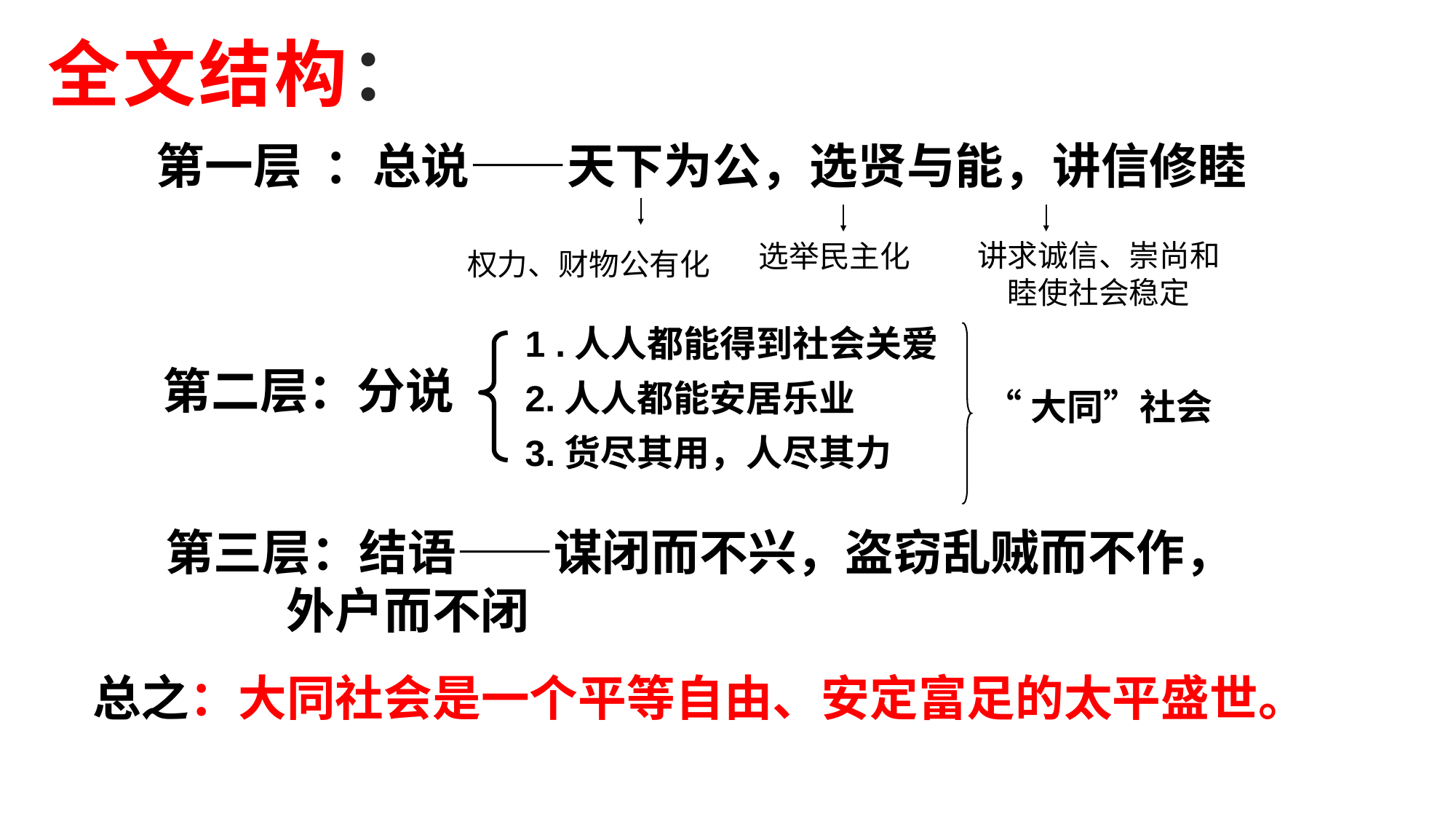

# 全文结构：
第一层  ：总说——天下为公，选贤与能，讲信修睦
选举民主化
讲求诚信、崇尚和睦使社会稳定
权力、财物公有化

1 .人人都能得到社会关爱

第二层：分说
2.人人都能安居乐业
“大同”社会
3.货尽其用，人尽其力
第三层：结语——谋闭而不兴，盗窃乱贼而不作，           外户而不闭
总之：大同社会是一个平等自由、安定富足的太平盛世。